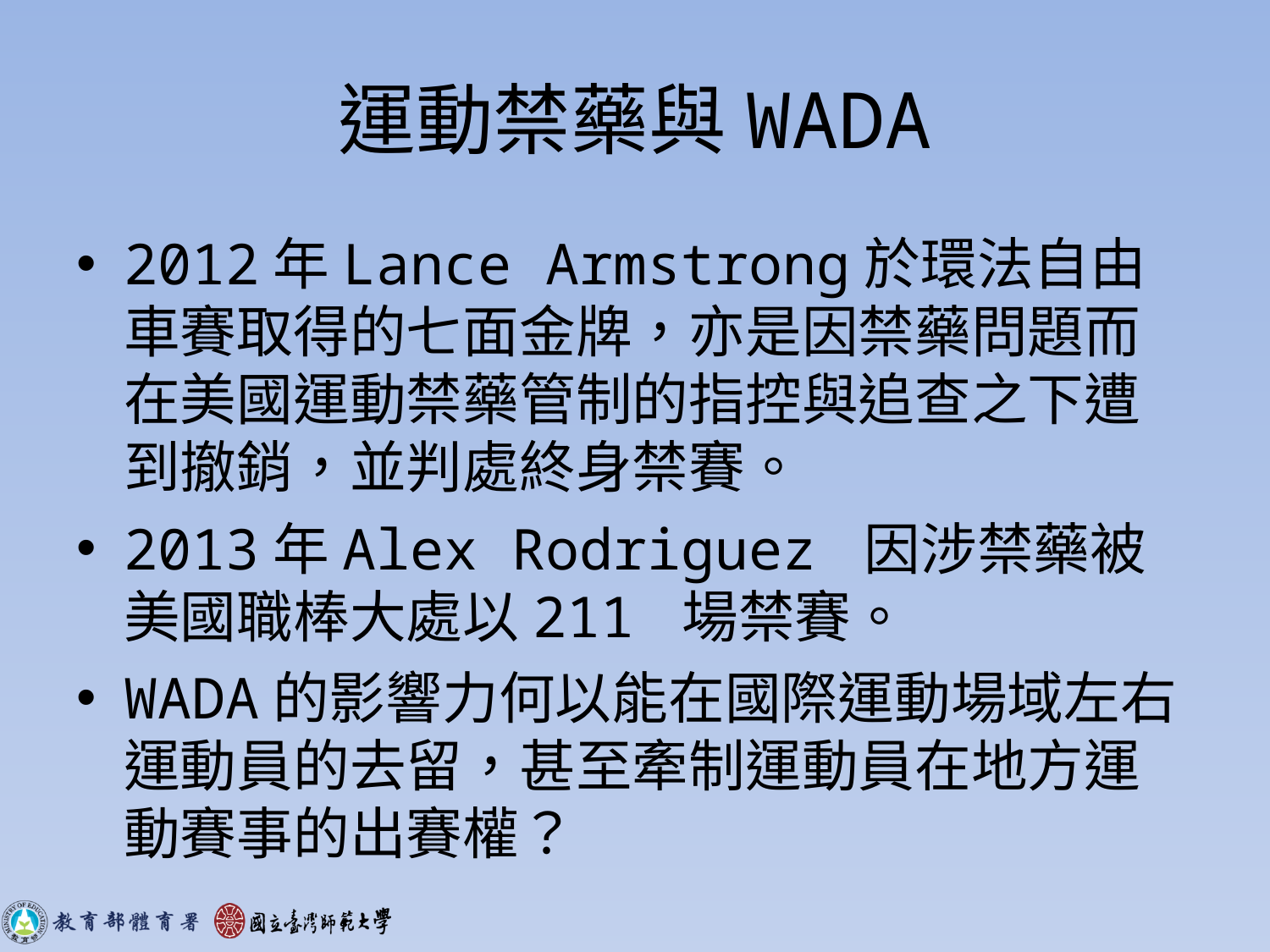

# 運動禁藥與WADA
2012年Lance Armstrong於環法自由車賽取得的七面金牌，亦是因禁藥問題而在美國運動禁藥管制的指控與追查之下遭到撤銷，並判處終身禁賽。
2013年Alex Rodriguez 因涉禁藥被美國職棒大處以211 場禁賽。
WADA的影響力何以能在國際運動場域左右運動員的去留，甚至牽制運動員在地方運動賽事的出賽權？